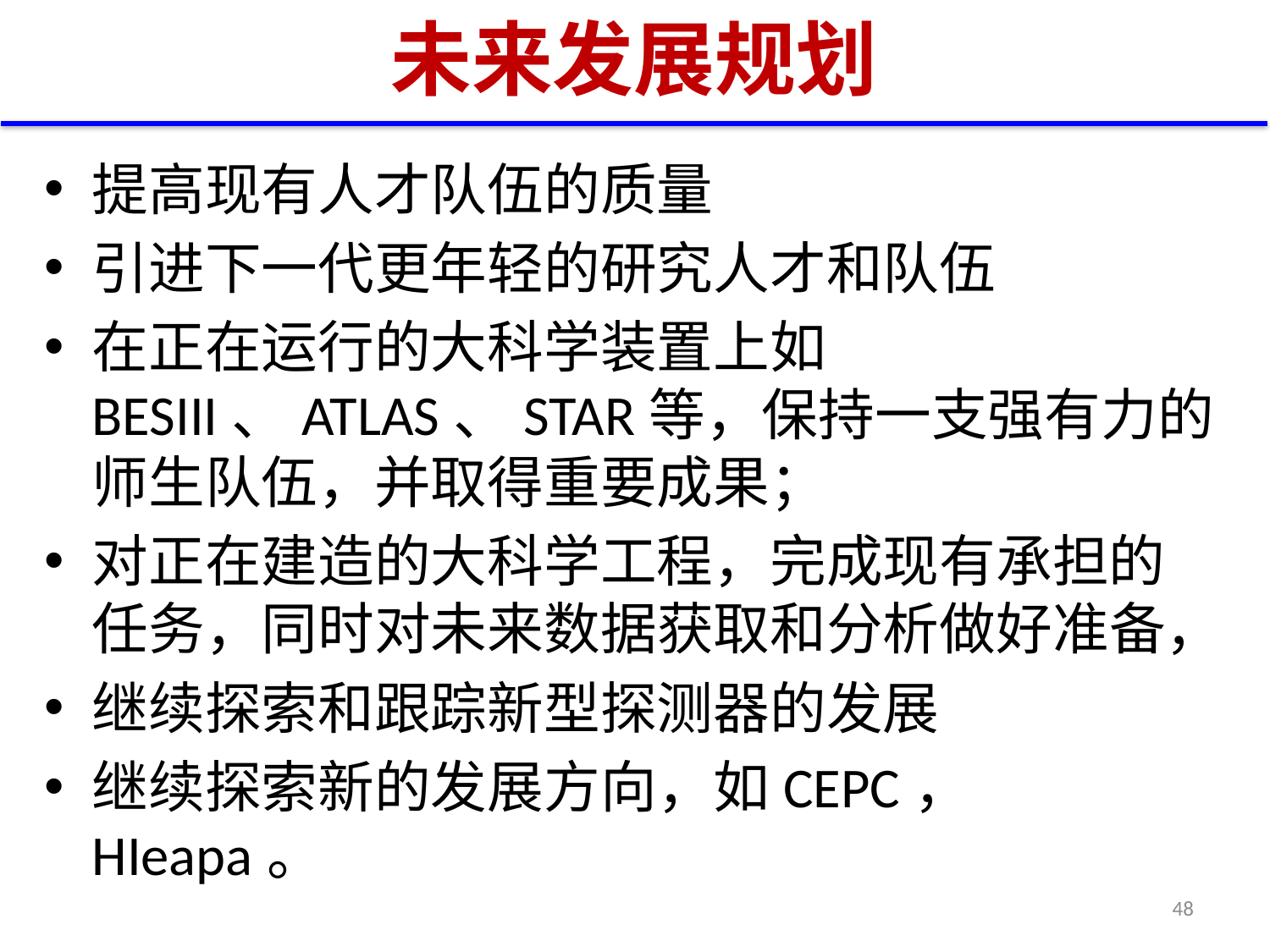

# 未来发展规划
提高现有人才队伍的质量
引进下一代更年轻的研究人才和队伍
在正在运行的大科学装置上如BESIII、ATLAS、STAR等，保持一支强有力的师生队伍，并取得重要成果；
对正在建造的大科学工程，完成现有承担的任务，同时对未来数据获取和分析做好准备，
继续探索和跟踪新型探测器的发展
继续探索新的发展方向，如CEPC， HIeapa。

48